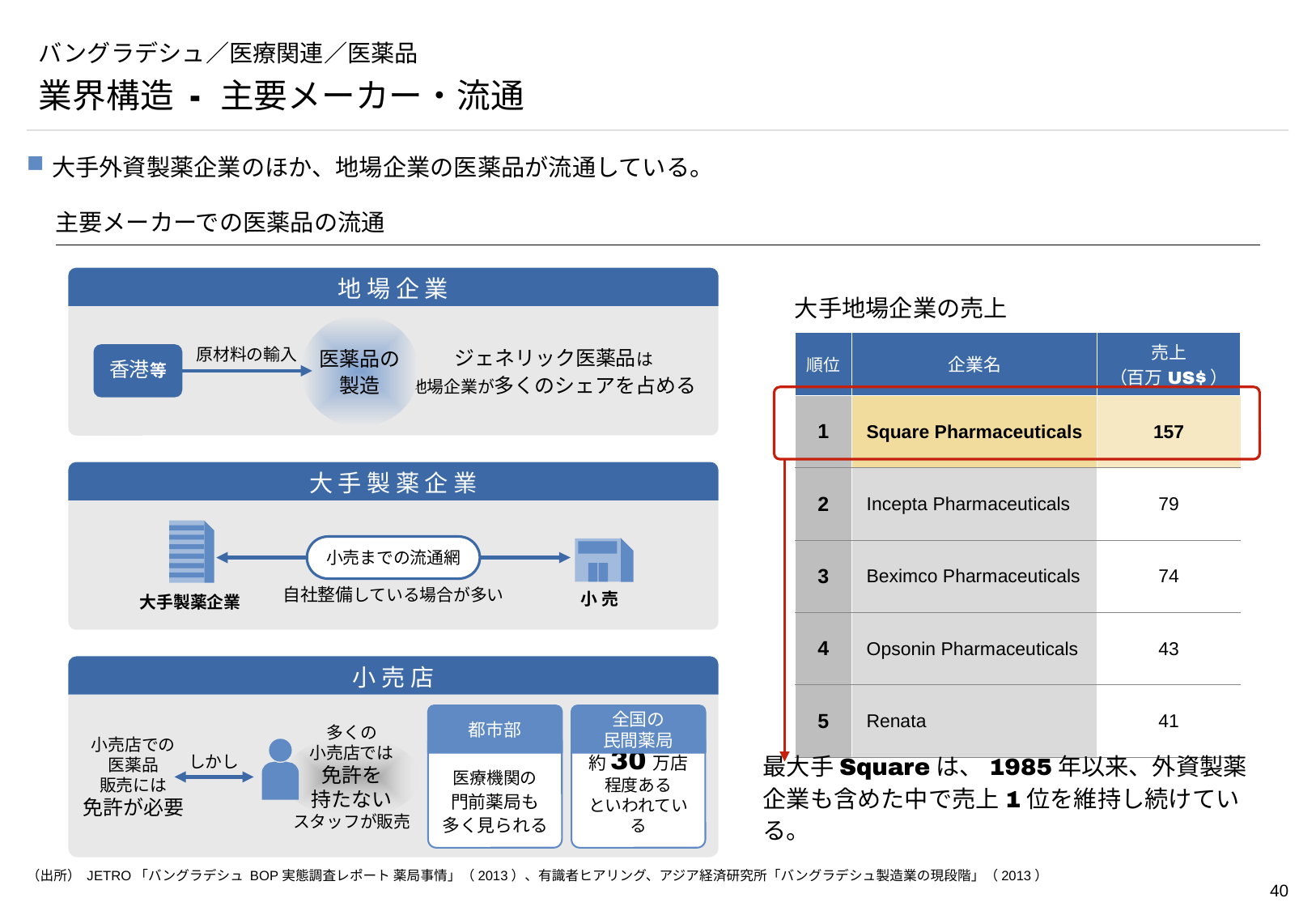

# バングラデシュ／医療関連／医薬品
業界構造 - 主要メーカー・流通
大手外資製薬企業のほか、地場企業の医薬品が流通している。
主要メーカーでの医薬品の流通
地 場 企 業
大手地場企業の売上
ジェネリック医薬品は
地場企業が多くのシェアを占める
医薬品の製造
原材料の輸入
香港等
| 順位 | 企業名 | 売上 （百万US$） |
| --- | --- | --- |
| 1 | Square Pharmaceuticals | 157 |
| 2 | Incepta Pharmaceuticals | 79 |
| 3 | Beximco Pharmaceuticals | 74 |
| 4 | Opsonin Pharmaceuticals | 43 |
| 5 | Renata | 41 |

大 手 製 薬 企 業

小売までの流通網

自社整備している場合が多い
大手製薬企業
小 売
小 売 店

都市部
全国の
民間薬局
医療機関の
門前薬局も
多く見られる
約30万店
程度ある
といわれている
多くの
小売店では
免許を
持たない
スタッフが販売

小売店での
医薬品
販売には
免許が必要
しかし
最大手Squareは、1985年以来、外資製薬企業も含めた中で売上1位を維持し続けている。
（出所） JETRO「バングラデシュ BOP実態調査レポート 薬局事情」（2013）、有識者ヒアリング、アジア経済研究所「バングラデシュ製造業の現段階」（2013）